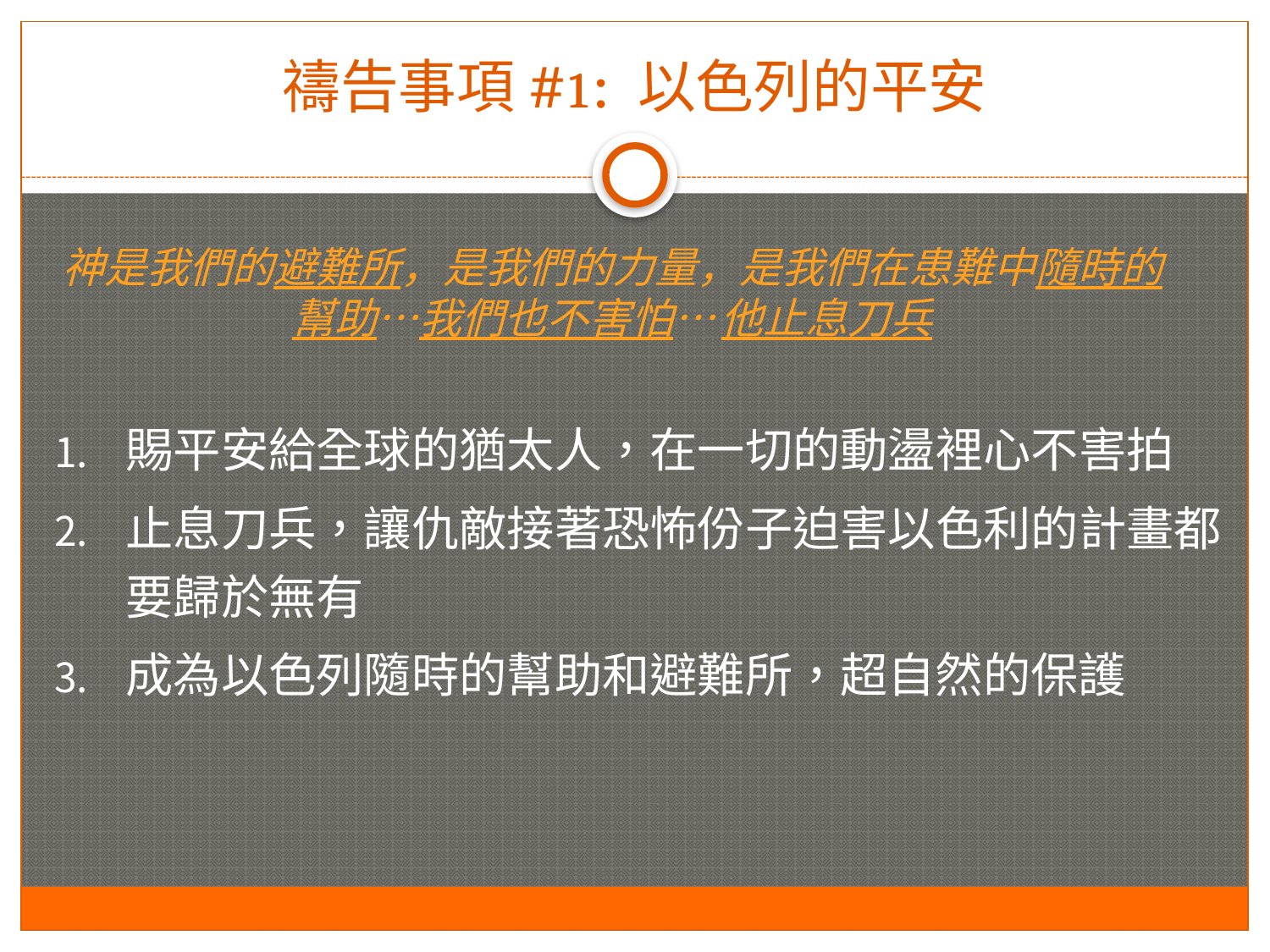

# 禱告事項#1: 以色列的平安
神是我們的避難所，是我們的力量，是我們在患難中隨時的幫助…我們也不害怕… 他止息刀兵
賜平安給全球的猶太人，在一切的動盪裡心不害拍
止息刀兵，讓仇敵接著恐怖份子迫害以色利的計畫都要歸於無有
成為以色列隨時的幫助和避難所，超自然的保護